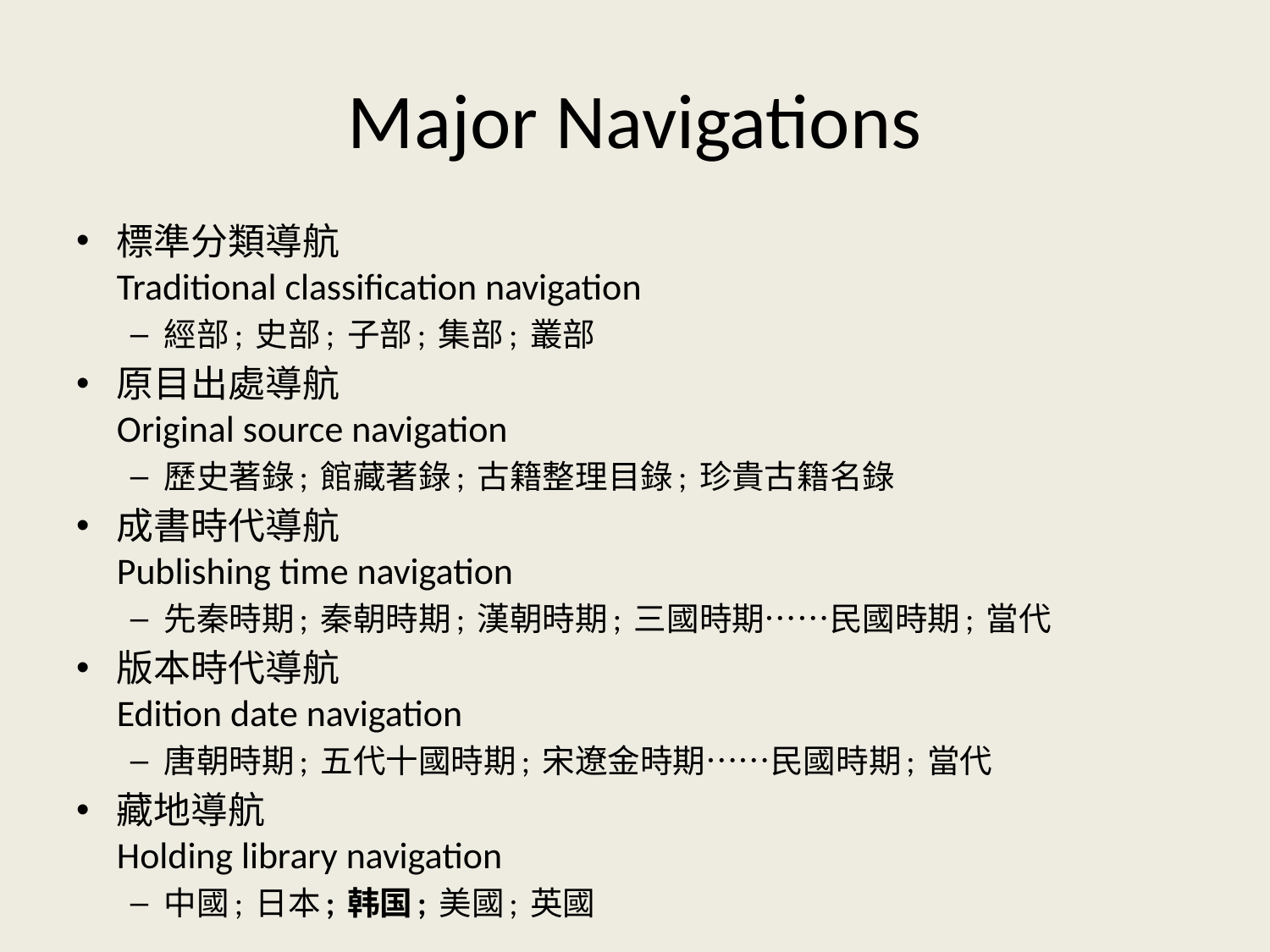

# Major Navigations
標準分類導航
Traditional classification navigation
經部; 史部; 子部; 集部; 叢部
原目出處導航
Original source navigation
歷史著錄; 館藏著錄; 古籍整理目錄; 珍貴古籍名錄
成書時代導航
Publishing time navigation
先秦時期; 秦朝時期; 漢朝時期; 三國時期……民國時期; 當代
版本時代導航
Edition date navigation
唐朝時期; 五代十國時期; 宋遼金時期……民國時期; 當代
藏地導航
Holding library navigation
中國; 日本; 韩国; 美國; 英國